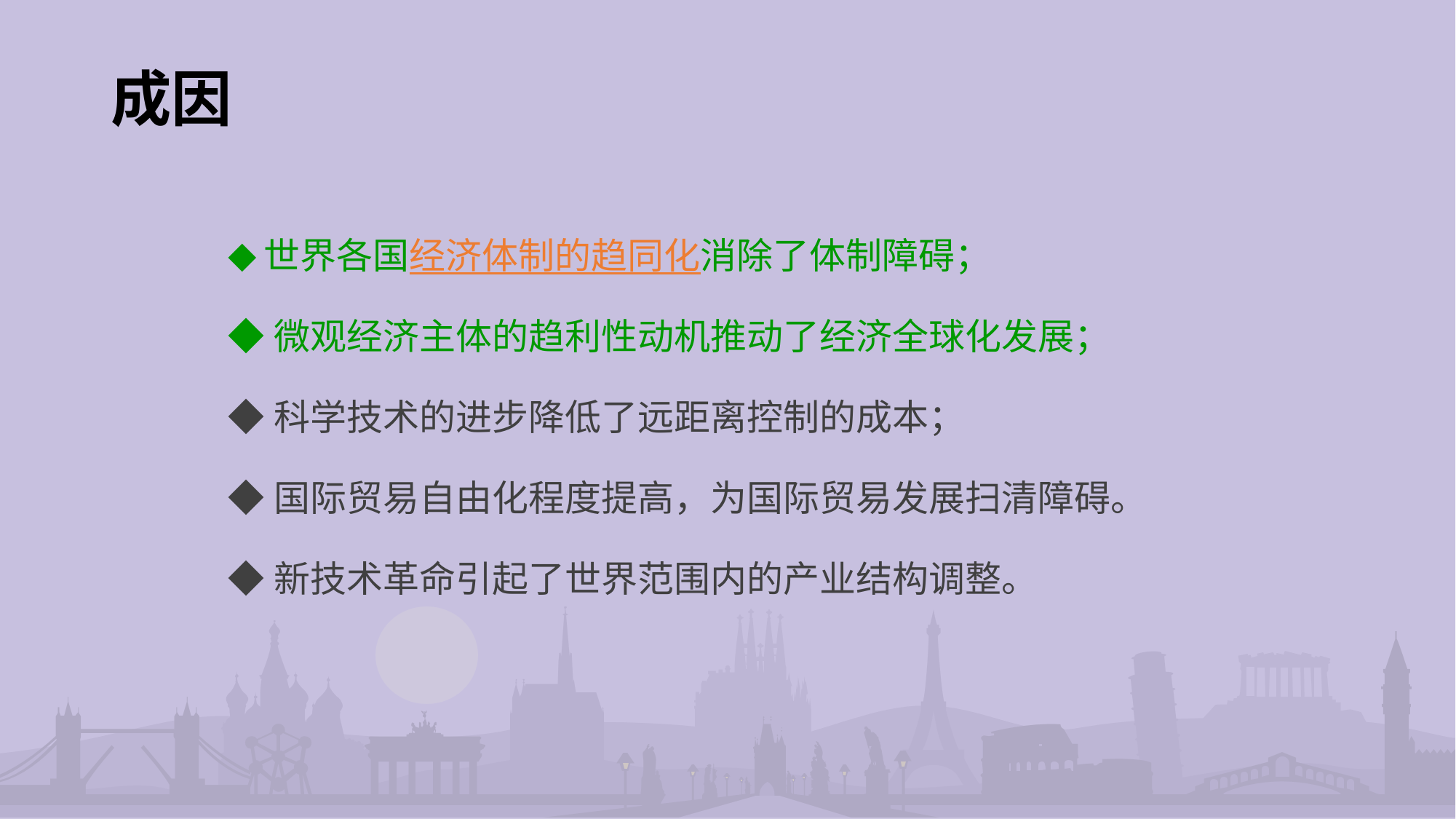

# 成因
◆世界各国经济体制的趋同化消除了体制障碍；
◆微观经济主体的趋利性动机推动了经济全球化发展；
◆科学技术的进步降低了远距离控制的成本；
◆国际贸易自由化程度提高，为国际贸易发展扫清障碍。
◆新技术革命引起了世界范围内的产业结构调整。